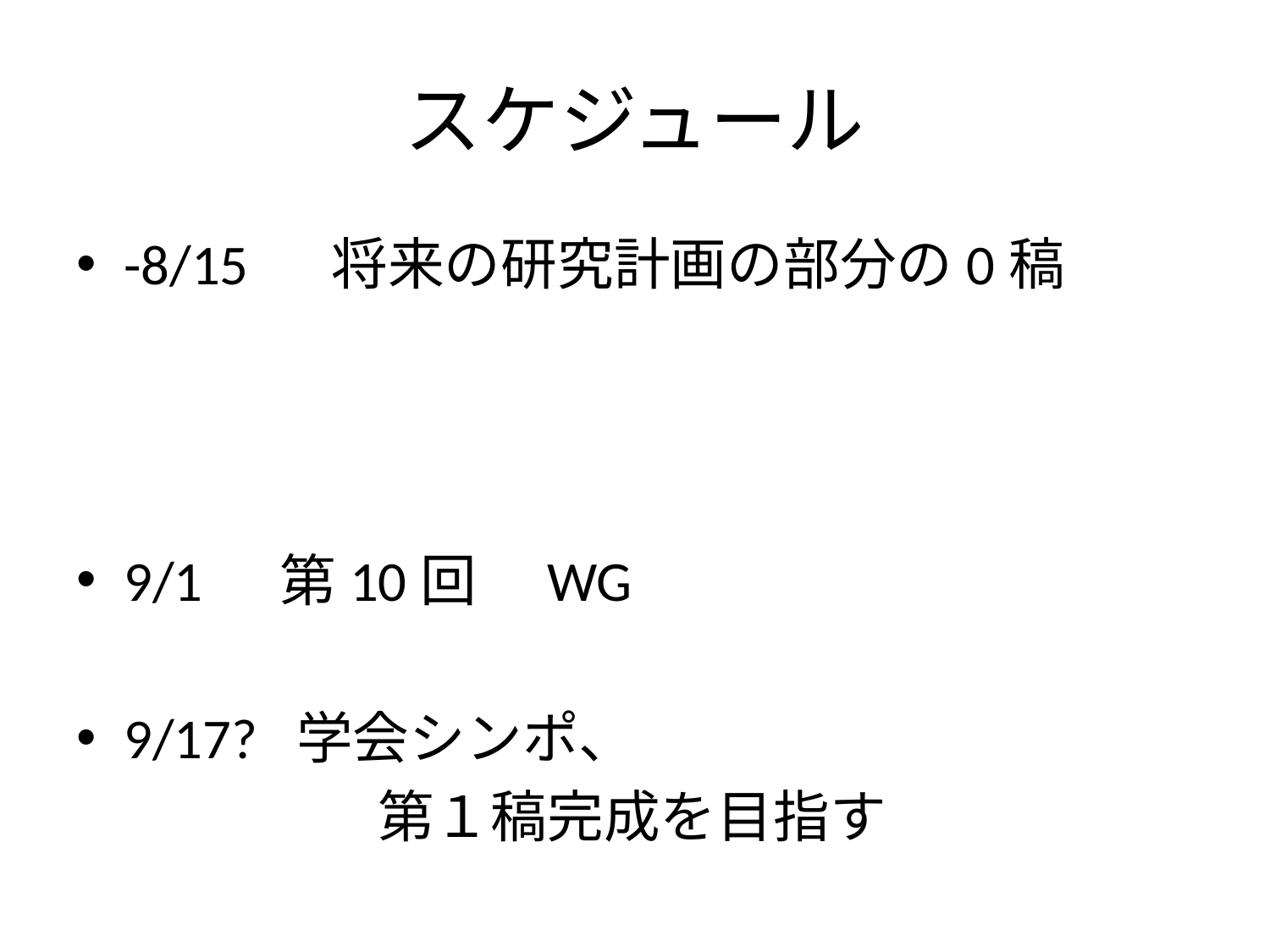

# スケジュール
-8/15 　将来の研究計画の部分の0稿

9/1     第10回　WG

9/17?  学会シンポ、
			第１稿完成を目指す